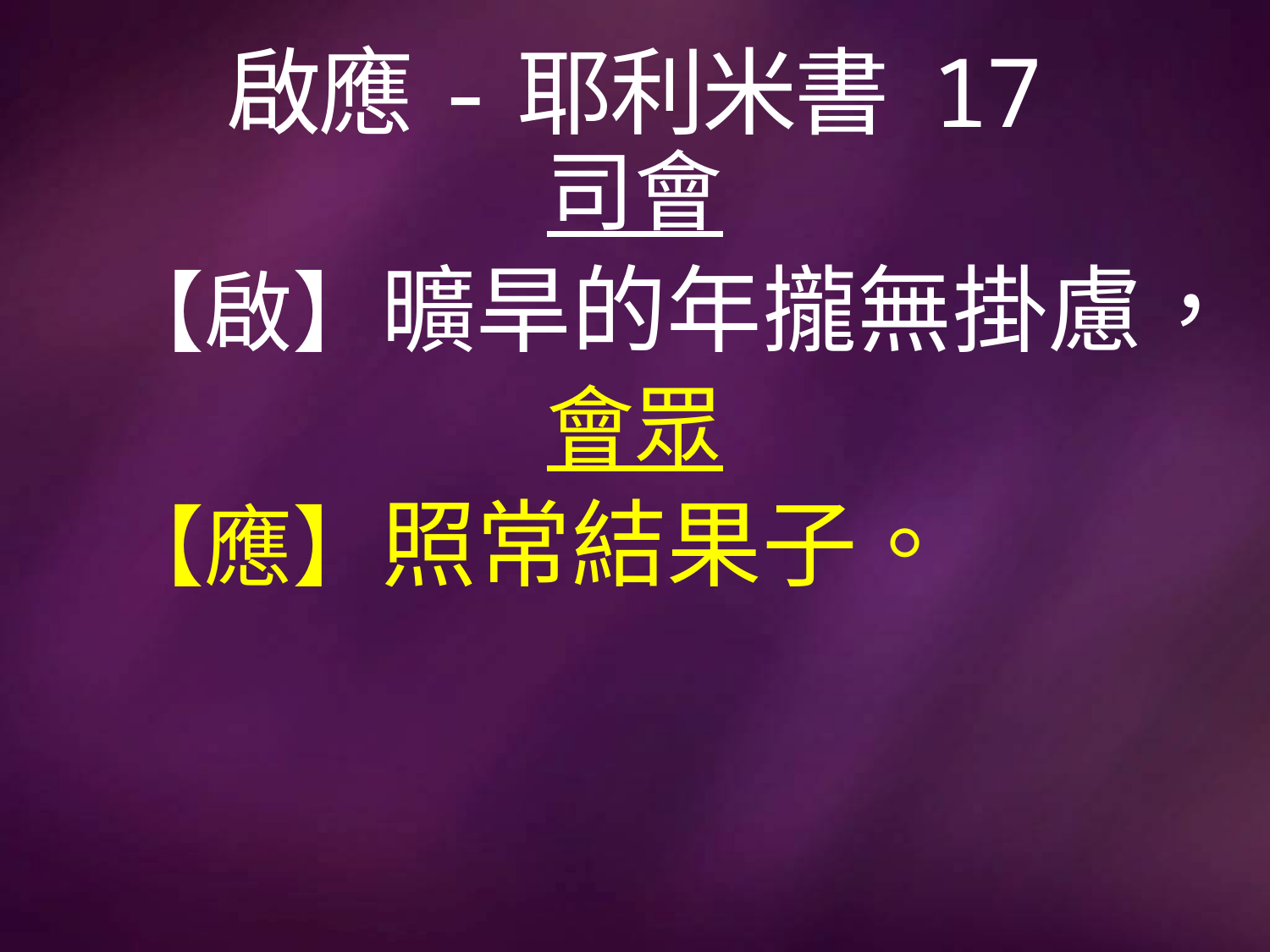

# 啟應-耶利米書 17
司會
【啟】曠旱的年攏無掛慮，
會眾
【應】照常結果子。